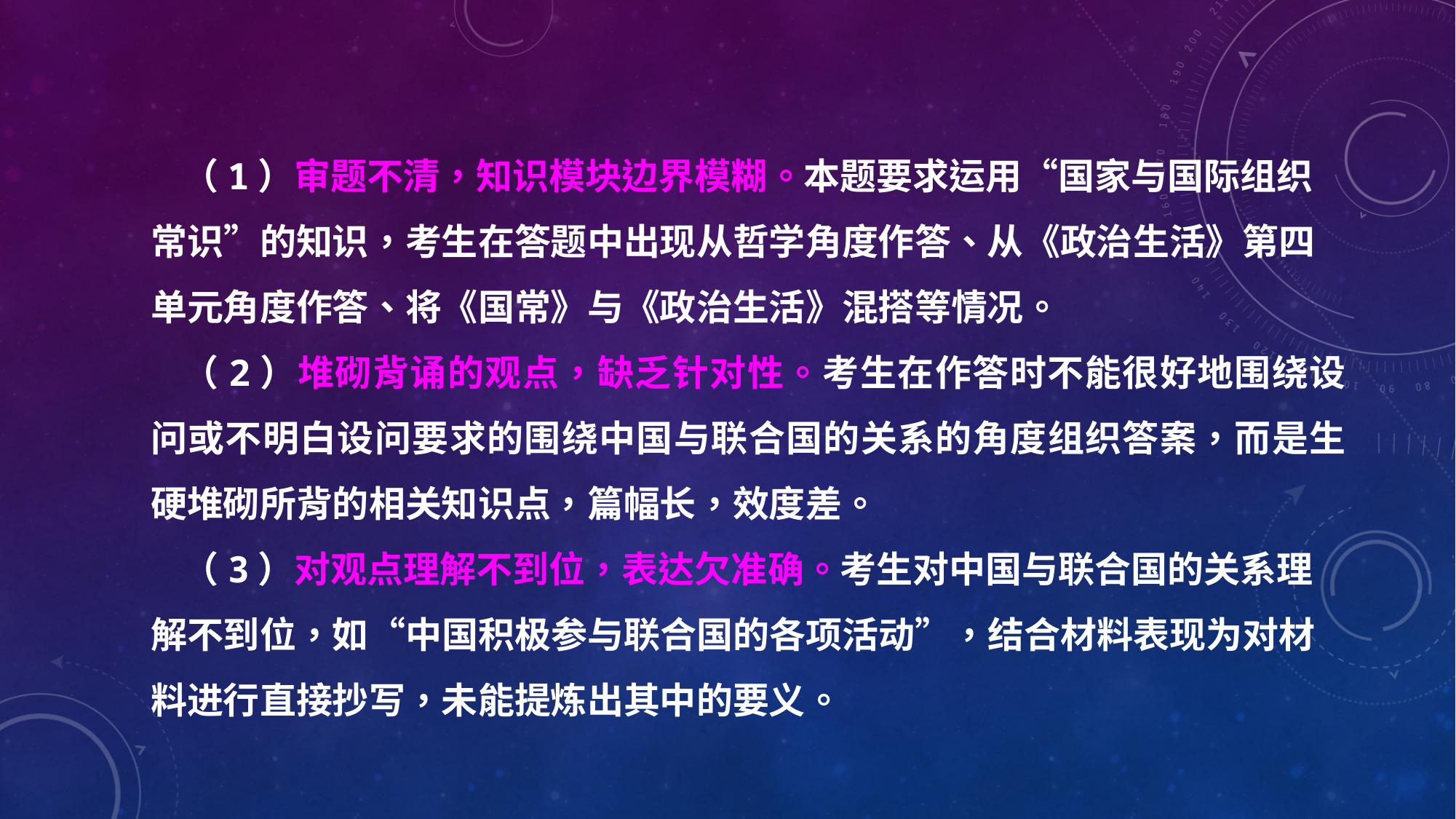

（1）审题不清，知识模块边界模糊。本题要求运用“国家与国际组织常识”的知识，考生在答题中出现从哲学角度作答、从《政治生活》第四单元角度作答、将《国常》与《政治生活》混搭等情况。
（2）堆砌背诵的观点，缺乏针对性。考生在作答时不能很好地围绕设问或不明白设问要求的围绕中国与联合国的关系的角度组织答案，而是生硬堆砌所背的相关知识点，篇幅长，效度差。
（3）对观点理解不到位，表达欠准确。考生对中国与联合国的关系理解不到位，如“中国积极参与联合国的各项活动”，结合材料表现为对材料进行直接抄写，未能提炼出其中的要义。